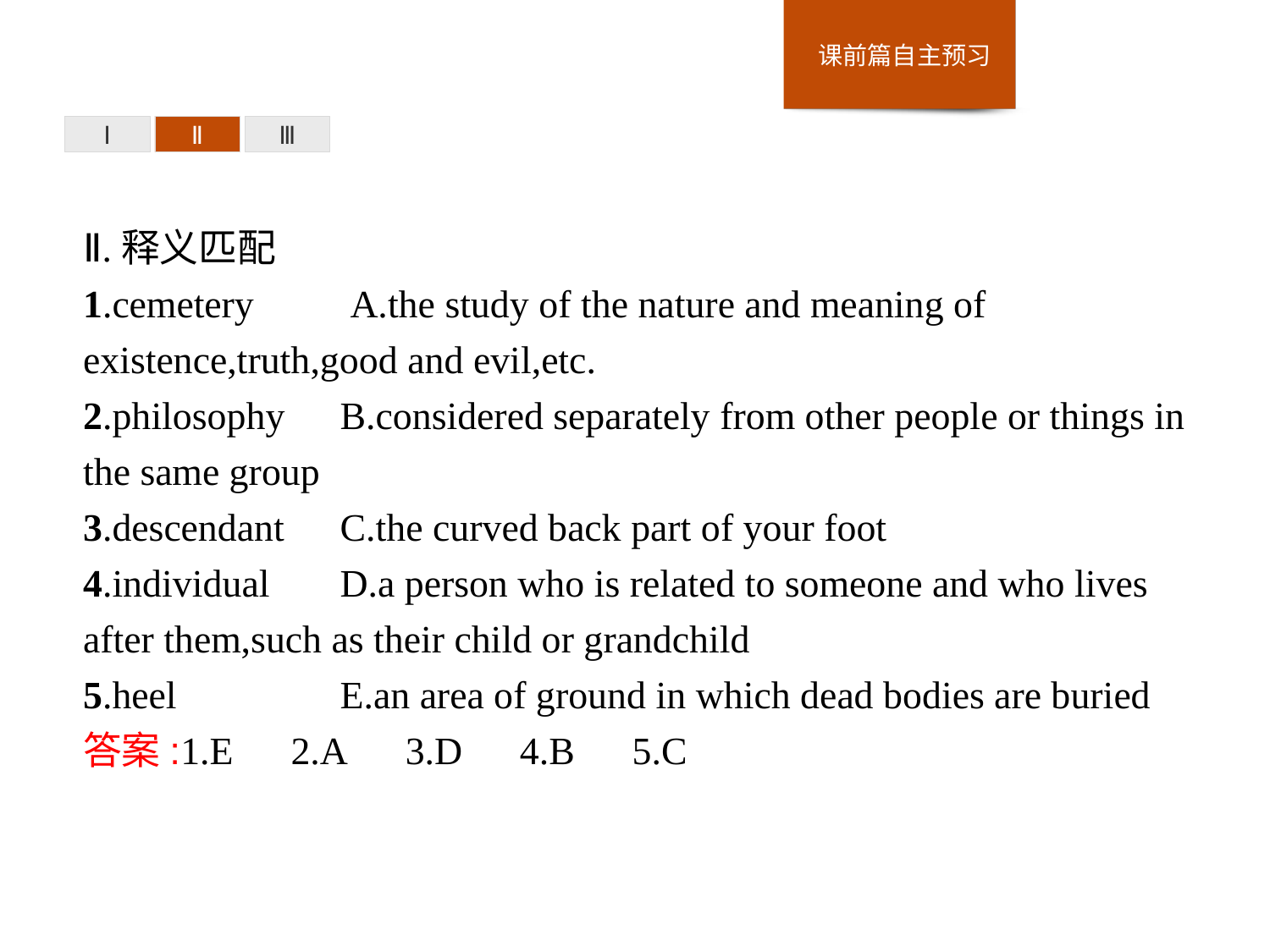

Ⅰ
Ⅱ
Ⅲ
Ⅱ.释义匹配
1.cemetery　　A.the study of the nature and meaning of existence,truth,good and evil,etc.
2.philosophy	B.considered separately from other people or things in the same group
3.descendant	C.the curved back part of your foot
4.individual	D.a person who is related to someone and who lives after them,such as their child or grandchild
5.heel		E.an area of ground in which dead bodies are buried
答案:1.E　2.A　3.D　4.B　5.C